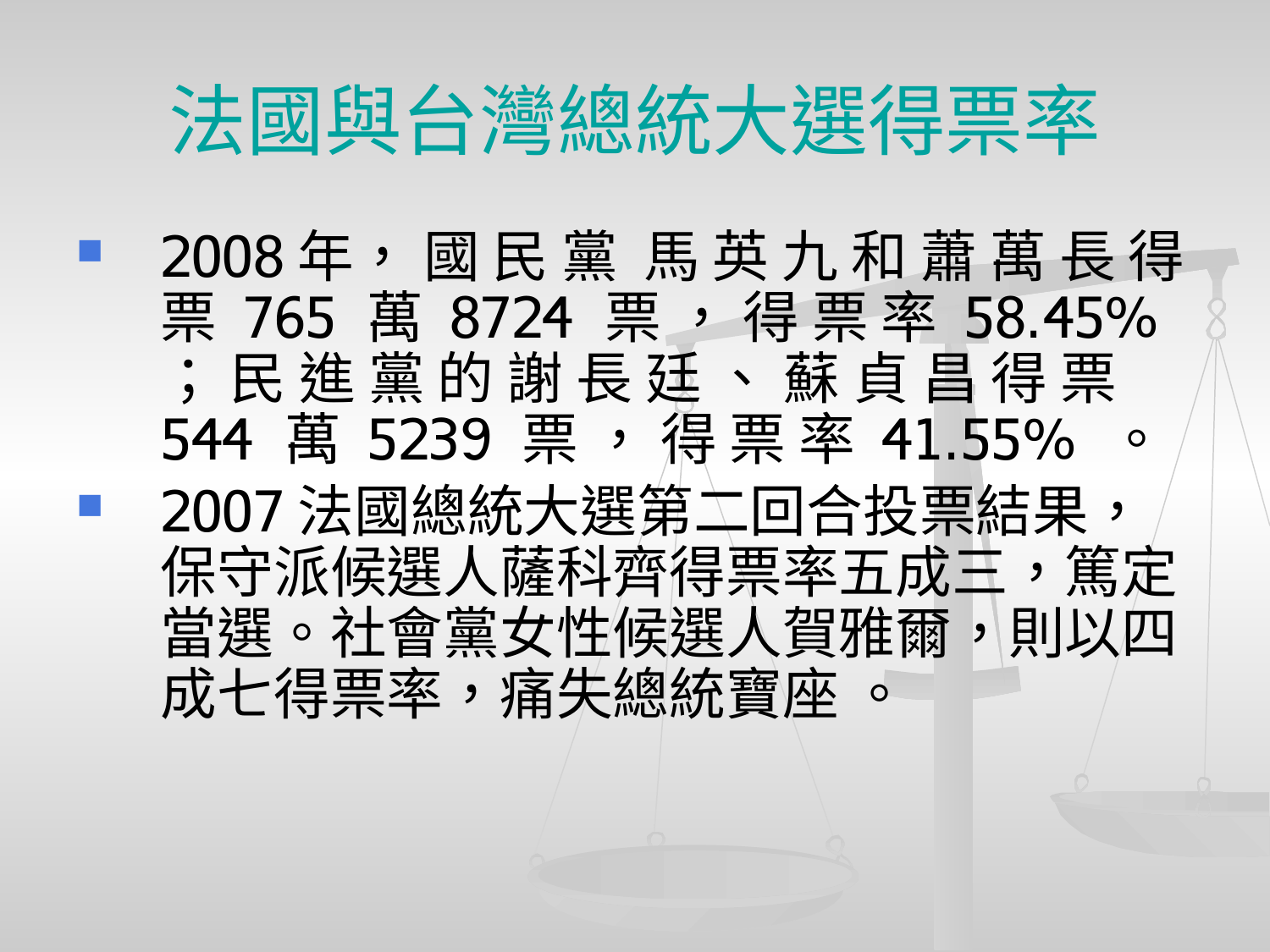

# 法國與台灣總統大選得票率
2008年， 國 民 黨  馬 英 九 和 蕭 萬 長 得 票 765 萬 8724 票 ， 得 票 率 58.45% ； 民 進 黨 的 謝 長 廷 、 蘇 貞 昌 得 票 544 萬 5239 票 ， 得 票 率 41.55% 。
2007法國總統大選第二回合投票結果，保守派候選人薩科齊得票率五成三，篤定當選。社會黨女性候選人賀雅爾，則以四成七得票率，痛失總統寶座 。